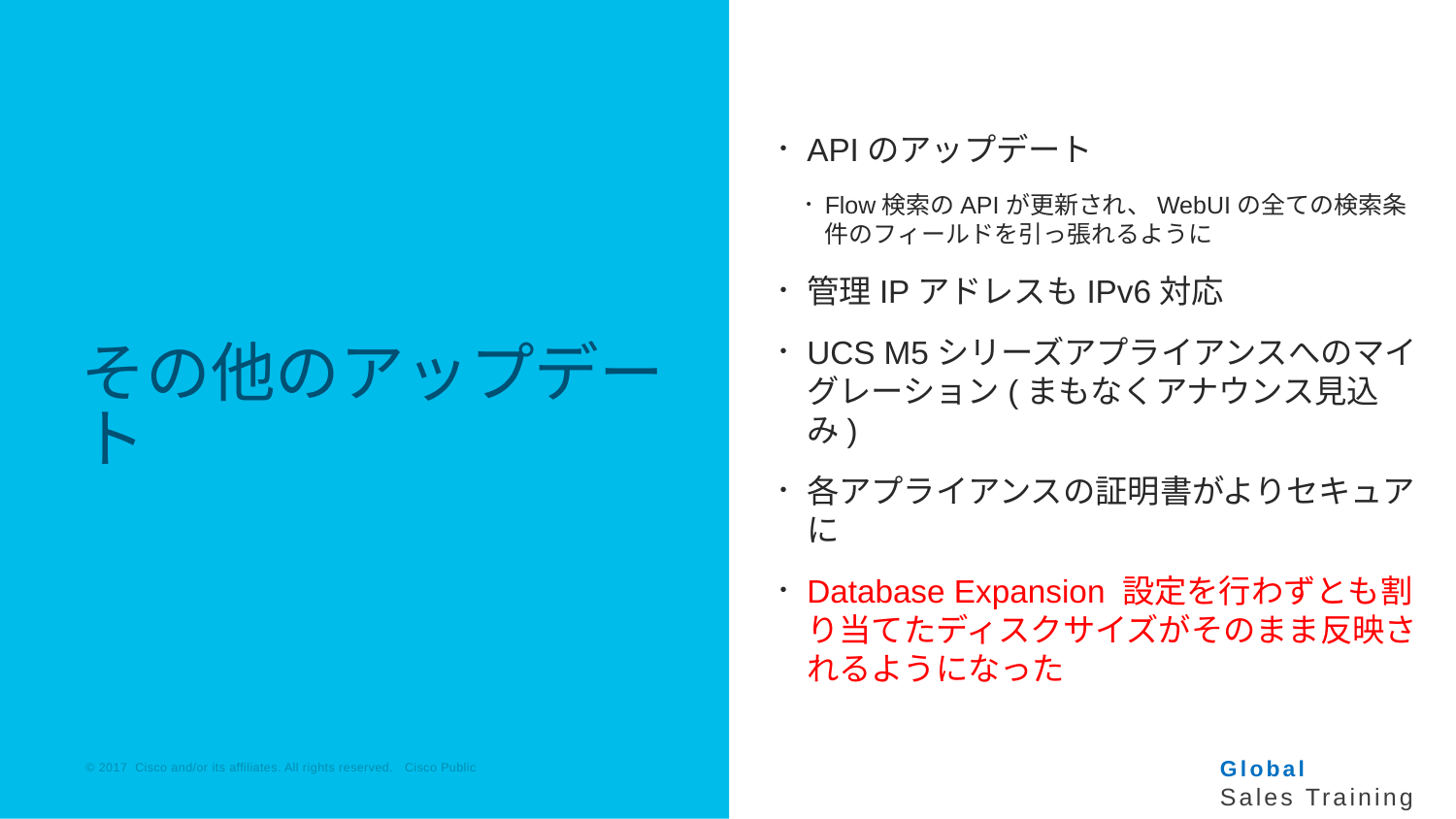

APIのアップデート
Flow検索のAPIが更新され、WebUIの全ての検索条件のフィールドを引っ張れるように
管理IPアドレスもIPv6対応
UCS M5シリーズアプライアンスへのマイグレーション(まもなくアナウンス見込み)
各アプライアンスの証明書がよりセキュアに
Database Expansion 設定を行わずとも割り当てたディスクサイズがそのまま反映されるようになった
# その他のアップデート